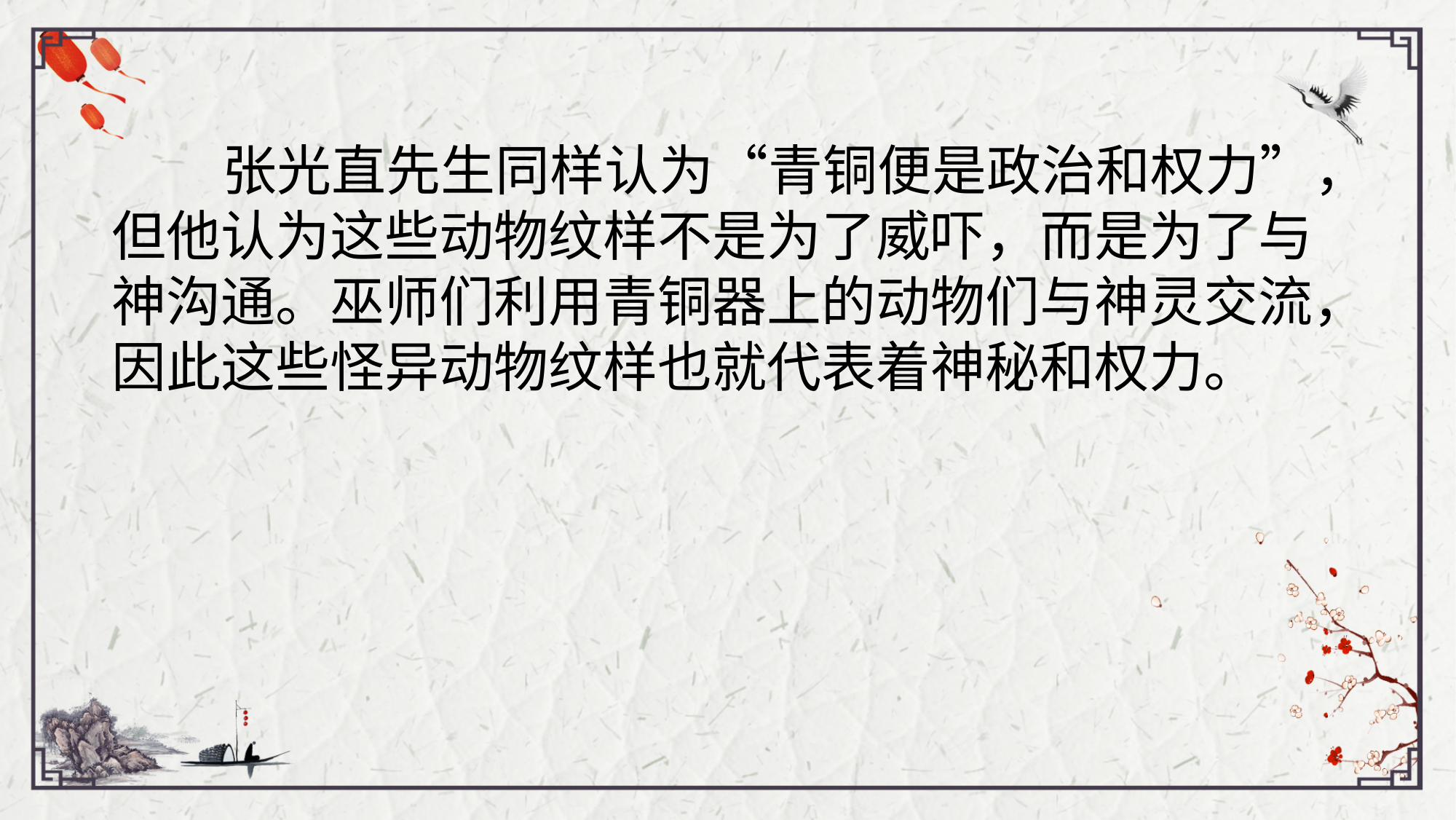

张光直先生同样认为“青铜便是政治和权力”，但他认为这些动物纹样不是为了威吓，而是为了与神沟通。巫师们利用青铜器上的动物们与神灵交流，因此这些怪异动物纹样也就代表着神秘和权力。